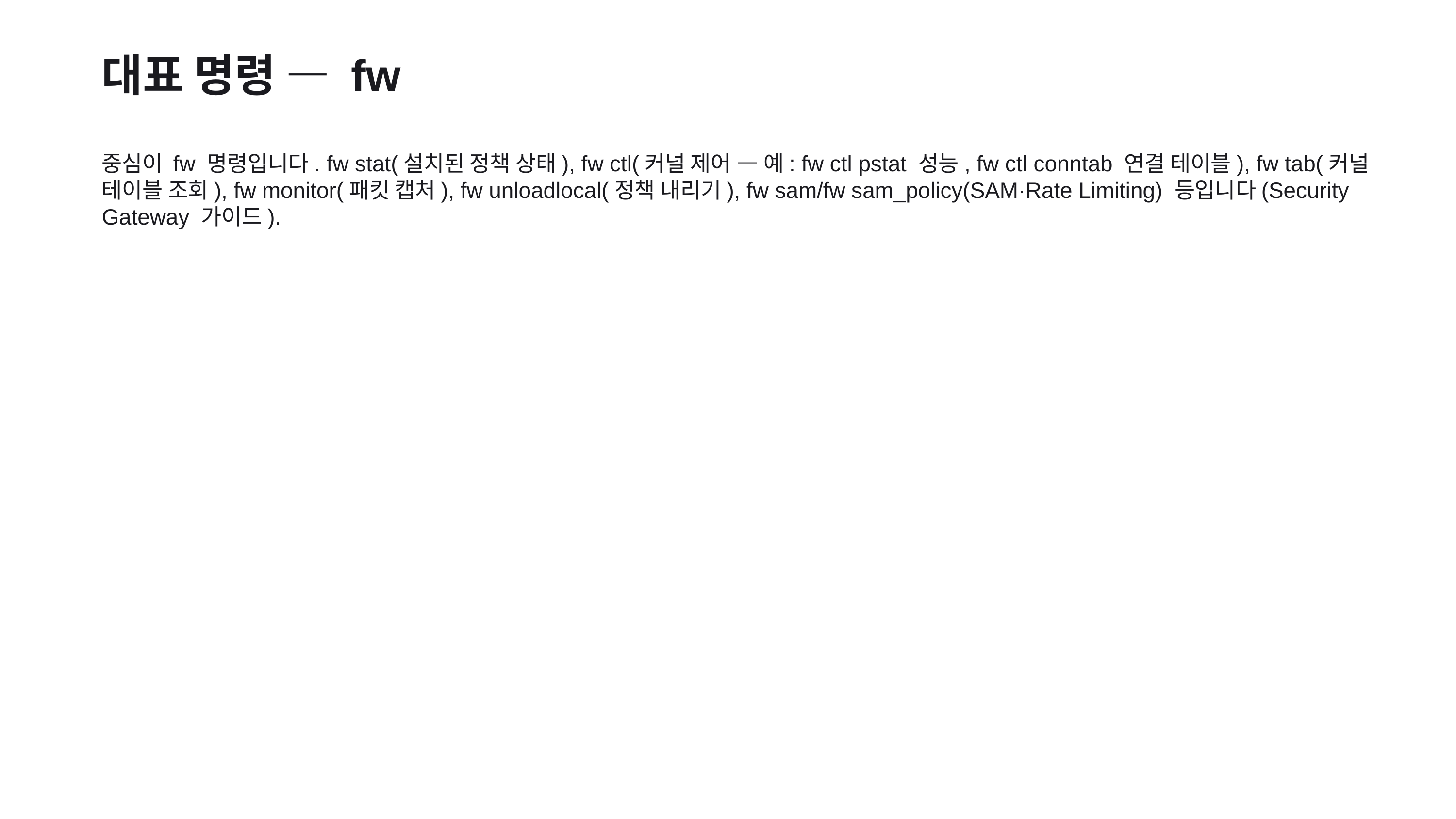

대표 명령 — fw
중심이 fw 명령입니다. fw stat(설치된 정책 상태), fw ctl(커널 제어 — 예: fw ctl pstat 성능, fw ctl conntab 연결 테이블), fw tab(커널 테이블 조회), fw monitor(패킷 캡처), fw unloadlocal(정책 내리기), fw sam/fw sam_policy(SAM·Rate Limiting) 등입니다(Security Gateway 가이드).